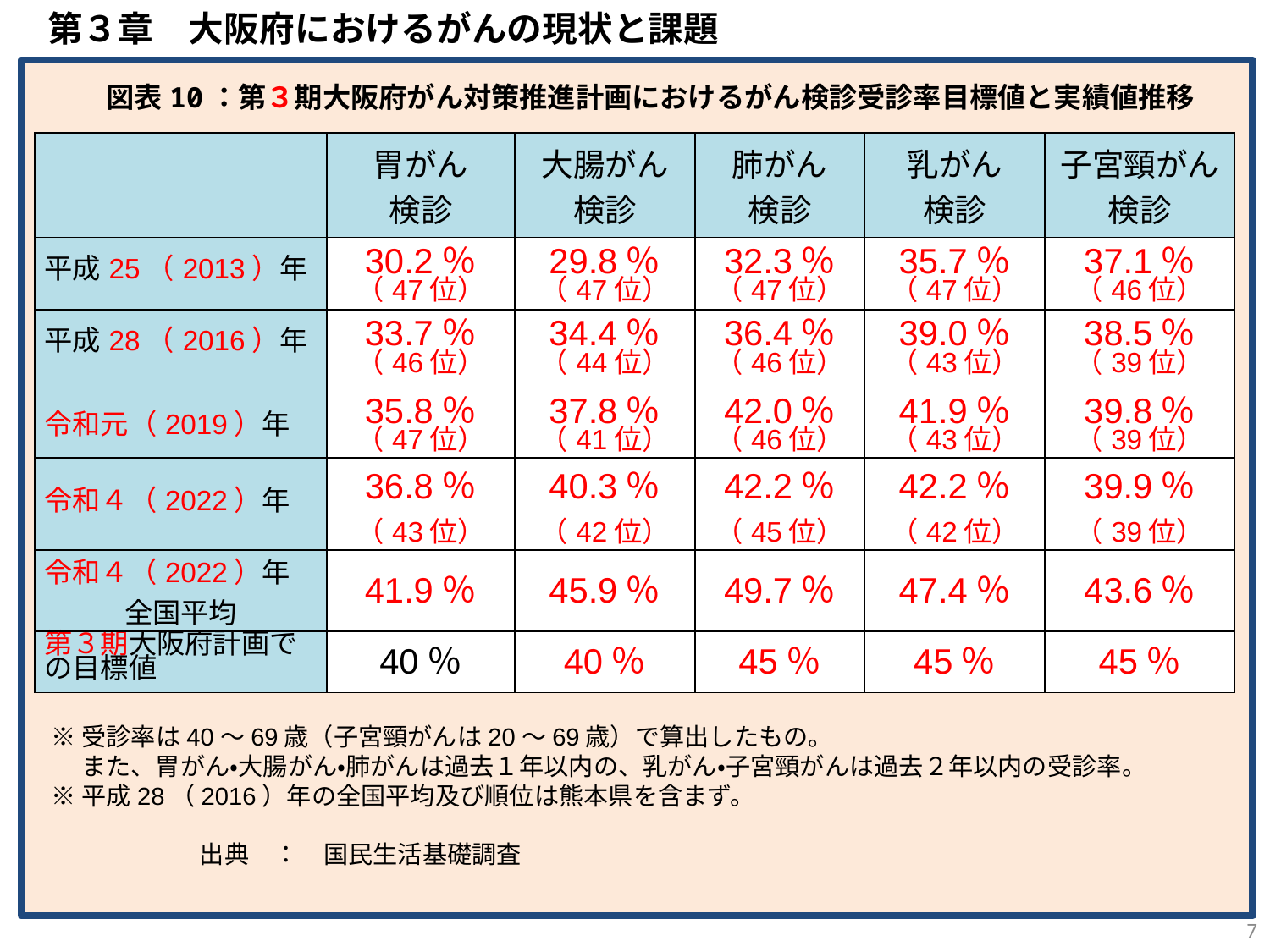

第３章　大阪府におけるがんの現状と課題

　図表10：第３期大阪府がん対策推進計画におけるがん検診受診率目標値と実績値推移

|  | 胃がん 検診 | 大腸がん 検診 | 肺がん 検診 | 乳がん 検診 | 子宮頸がん 検診 |
| --- | --- | --- | --- | --- | --- |
| 平成25（2013）年 | 30.2％ （47位） | 29.8％ （47位） | 32.3％ （47位） | 35.7％ （47位） | 37.1％ （46位） |
| 平成28（2016）年 | 33.7％ （46位） | 34.4％ （44位） | 36.4％ （46位） | 39.0％ （43位） | 38.5％ （39位） |
| 令和元（2019）年 | 35.8％ （47位） | 37.8％ （41位） | 42.0％ （46位） | 41.9％ （43位） | 39.8％ （39位） |
| 令和４（2022）年 | 36.8％ （43位） | 40.3％（42位） | 42.2％ （45位） | 42.2％ （42位） | 39.9％ （39位） |
| 令和４（2022）年 全国平均 | 41.9％ | 45.9％ | 49.7％ | 47.4％ | 43.6％ |
| 第３期大阪府計画での目標値 | 40％ | 40％ | 45％ | 45％ | 45％ |
※受診率は40～69歳（子宮頸がんは20～69歳）で算出したもの。
　 また、胃がん・大腸がん・肺がんは過去１年以内の、乳がん・子宮頸がんは過去２年以内の受診率。
※平成28（2016）年の全国平均及び順位は熊本県を含まず。
　　　　　　　　　　　　　　　　　　　　　　　　　　　　　　　　　　　　　　　　　　　　　　　　　　　　　出典　：　国民生活基礎調査
7